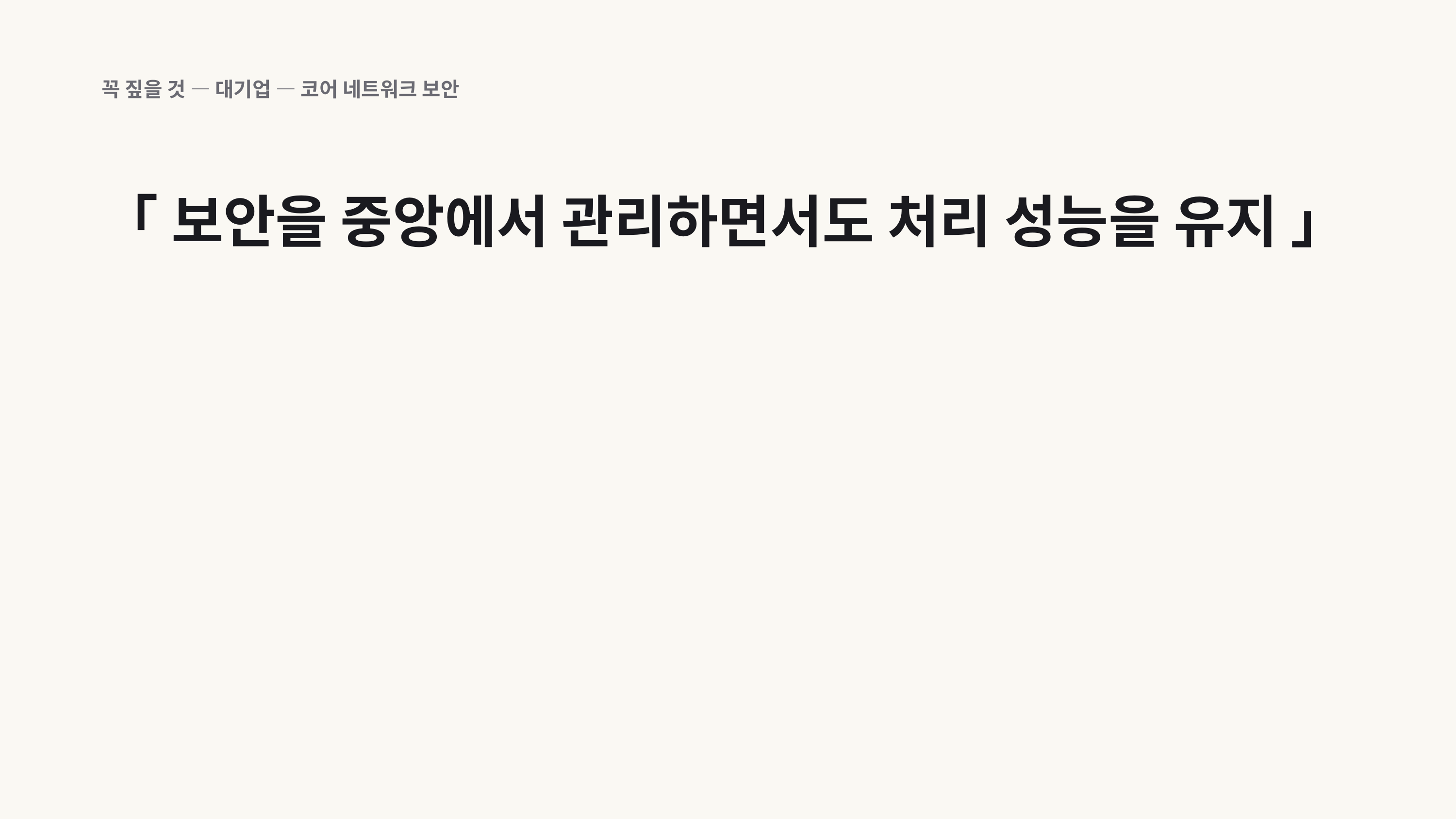

꼭 짚을 것 — 대기업 — 코어 네트워크 보안
「 보안을 중앙에서 관리하면서도 처리 성능을 유지 」